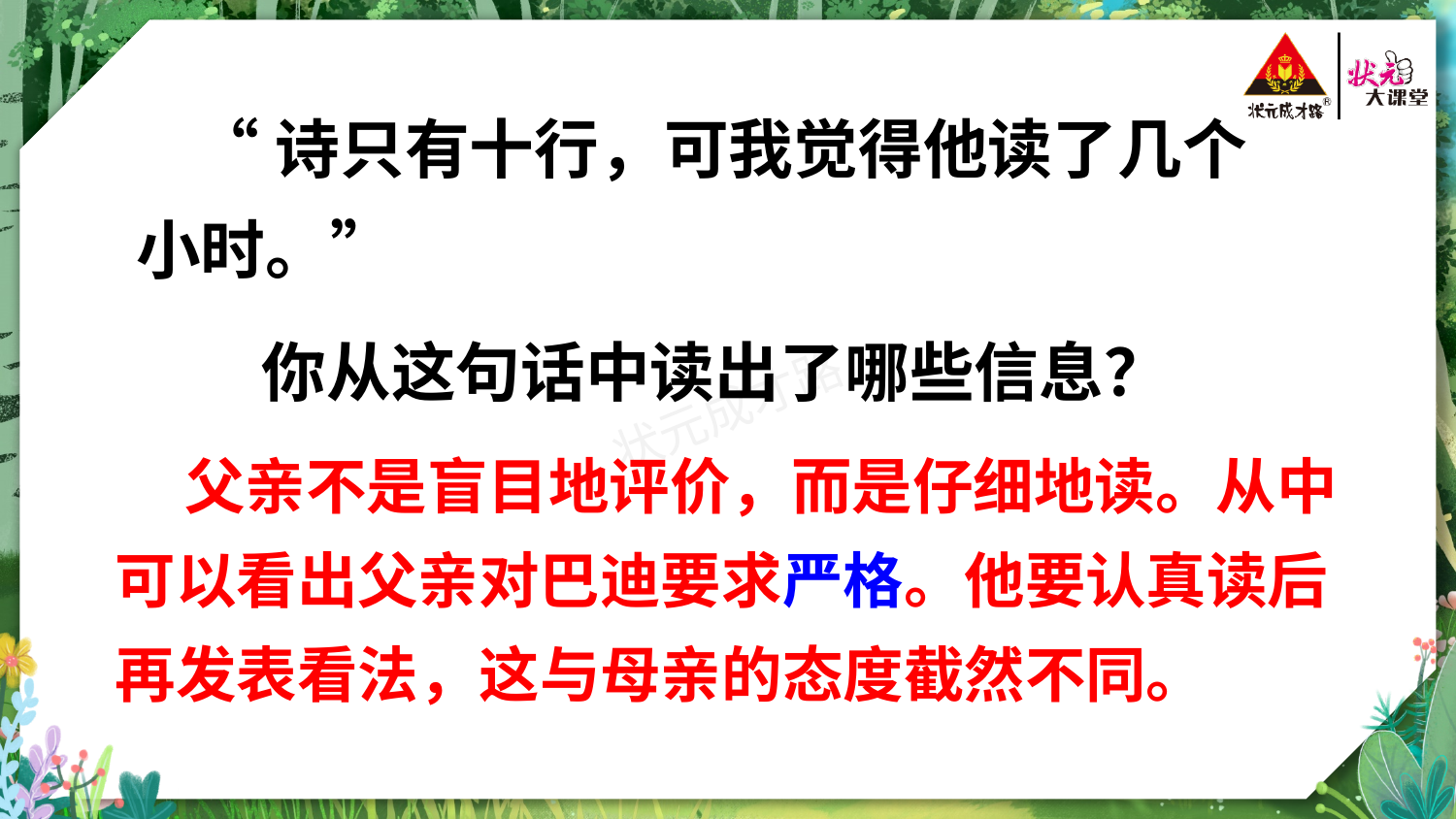

“诗只有十行，可我觉得他读了几个小时。”
你从这句话中读出了哪些信息？
    父亲不是盲目地评价，而是仔细地读。从中可以看出父亲对巴迪要求严格。他要认真读后再发表看法，这与母亲的态度截然不同。